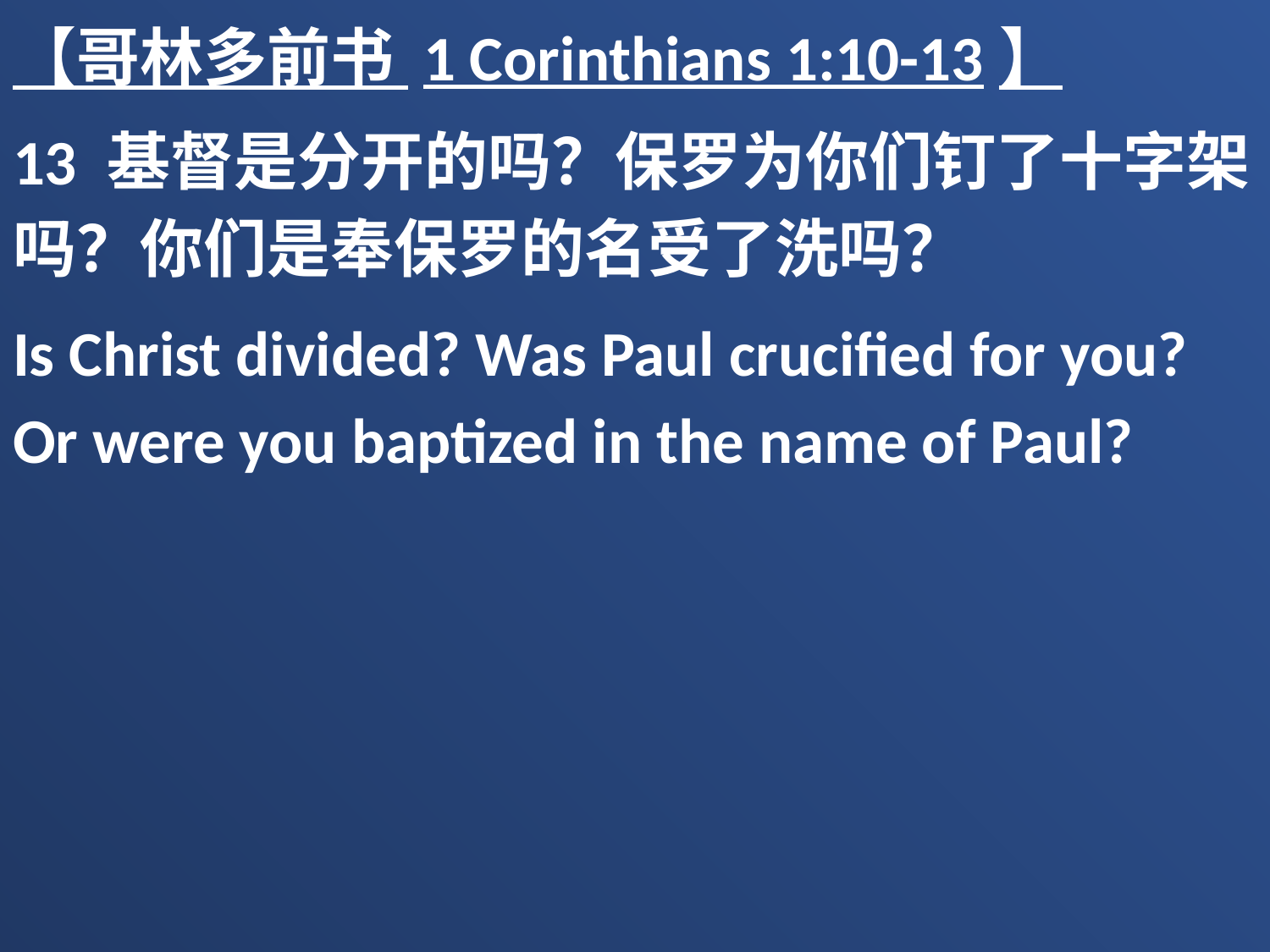

【哥林多前书 1 Corinthians 1:10-13】
13 基督是分开的吗？保罗为你们钉了十字架吗？你们是奉保罗的名受了洗吗？
Is Christ divided? Was Paul crucified for you? Or were you baptized in the name of Paul?